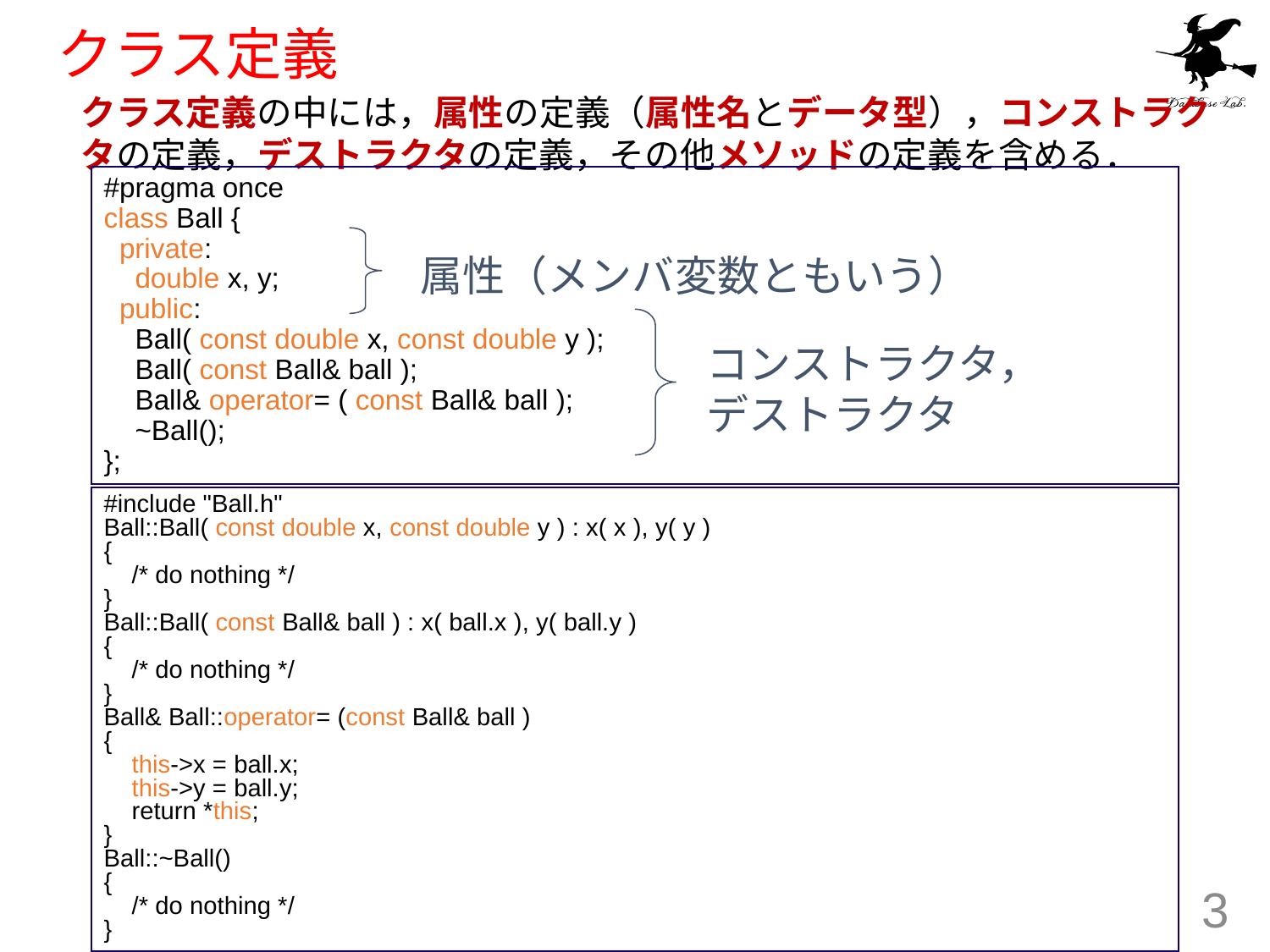

# クラス定義
クラス定義の中には，属性の定義（属性名とデータ型），コンストラクタの定義，デストラクタの定義，その他メソッドの定義を含める．

#pragma once
class Ball {
  private:
    double x, y;
  public:
    Ball( const double x, const double y );
    Ball( const Ball& ball );
    Ball& operator= ( const Ball& ball );
    ~Ball();
};

属性（メンバ変数ともいう）

コンストラクタ，
デストラクタ
#include "Ball.h"
Ball::Ball( const double x, const double y ) : x( x ), y( y )
{
    /* do nothing */
}
Ball::Ball( const Ball& ball ) : x( ball.x ), y( ball.y )
{
    /* do nothing */
}
Ball& Ball::operator= (const Ball& ball )
{
    this->x = ball.x;
    this->y = ball.y;
    return *this;
}
Ball::~Ball()
{
    /* do nothing */
}
3